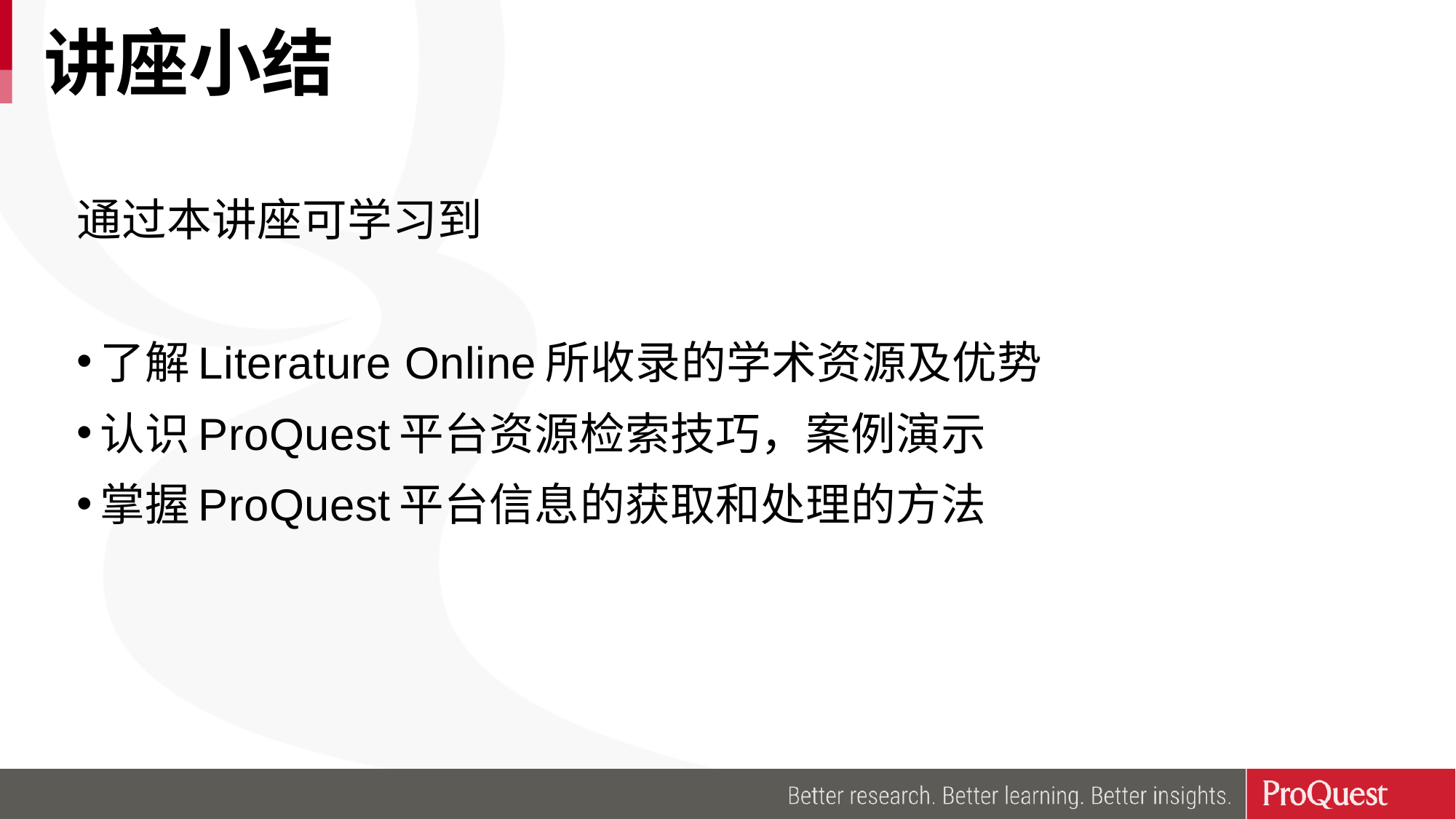

# 讲座小结
通过本讲座可学习到

了解Literature Online所收录的学术资源及优势
认识ProQuest平台资源检索技巧，案例演示
掌握ProQuest平台信息的获取和处理的方法